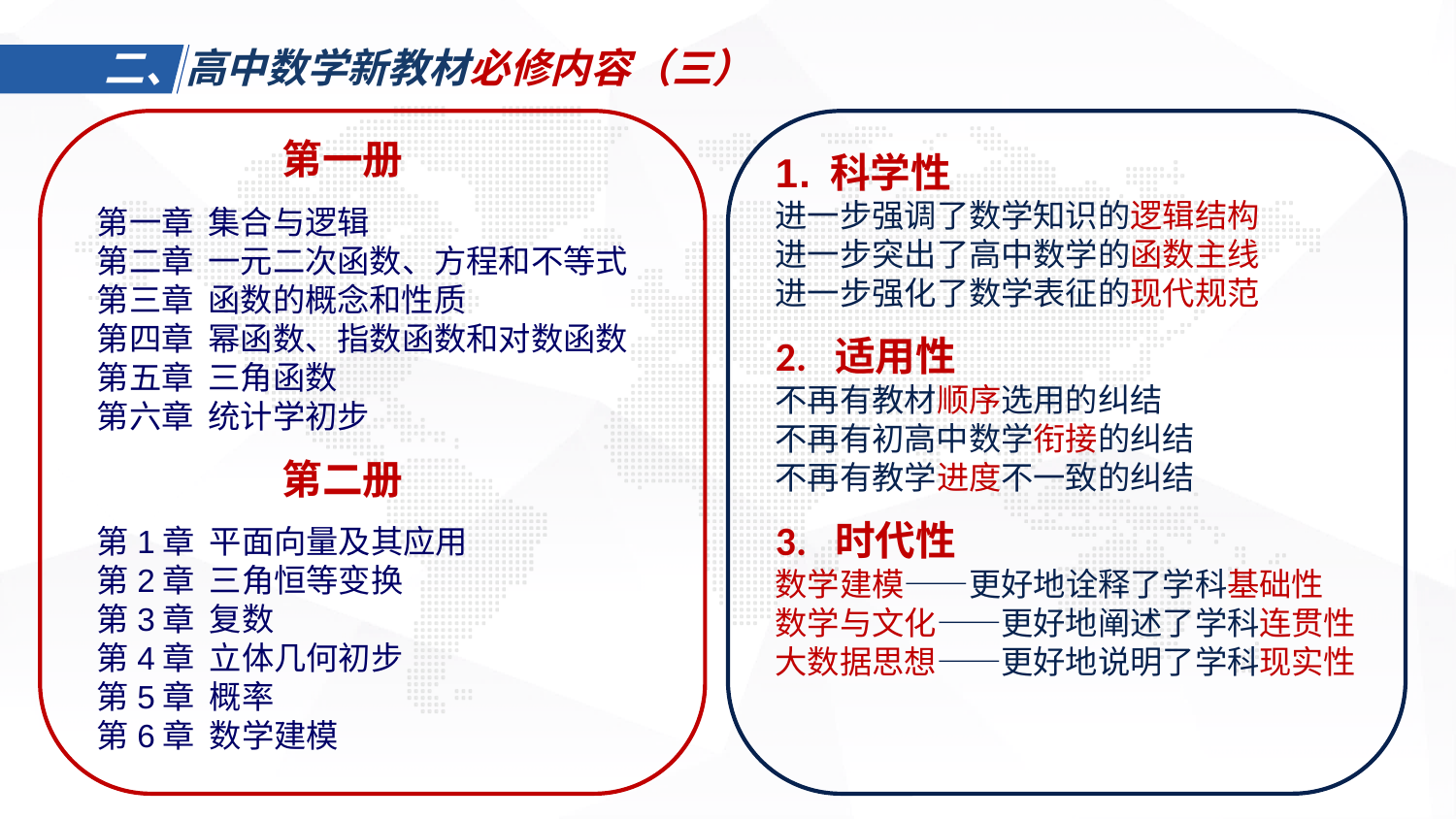

二、高中数学新教材必修内容（三）

                   第一册

第一章  集合与逻辑
第二章  一元二次函数、方程和不等式
第三章  函数的概念和性质
第四章  幂函数、指数函数和对数函数
第五章  三角函数
第六章  统计学初步

                   第二册

第1章  平面向量及其应用
第2章  三角恒等变换
第3章  复数
第4章  立体几何初步
第5章  概率
第6章  数学建模
科学性
进一步强调了数学知识的逻辑结构
进一步突出了高中数学的函数主线
进一步强化了数学表征的现代规范

2.  适用性
不再有教材顺序选用的纠结
不再有初高中数学衔接的纠结
不再有教学进度不一致的纠结

3.  时代性
数学建模——更好地诠释了学科基础性
数学与文化——更好地阐述了学科连贯性大数据思想——更好地说明了学科现实性